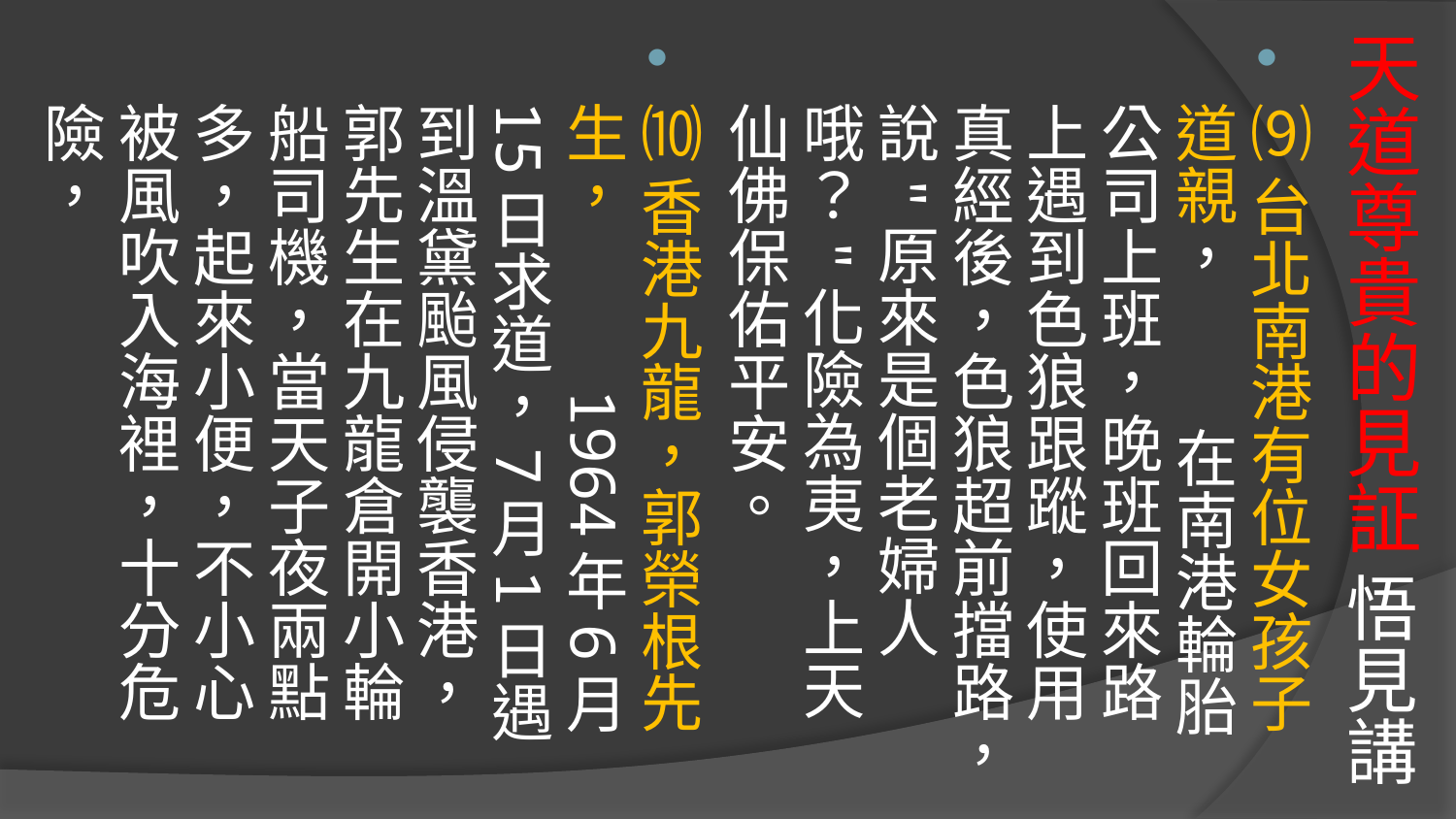

# 天道尊貴的見証 悟見講
⑼台北南港有位女孩子道親，          在南港輪胎公司上班，晚班回來路上遇到色狼跟蹤，使用真經後，色狼超前擋路，說"原來是個老婦人哦？"化險為夷，上天仙佛保佑平安。
⑽香港九龍，郭榮根先生，           1964年6月15日求道，7月1日遇到溫黛颱風侵襲香港，郭先生在九龍倉開小輪船司機，當天子夜兩點多，起來小便，不小心被風吹入海裡，十分危險，